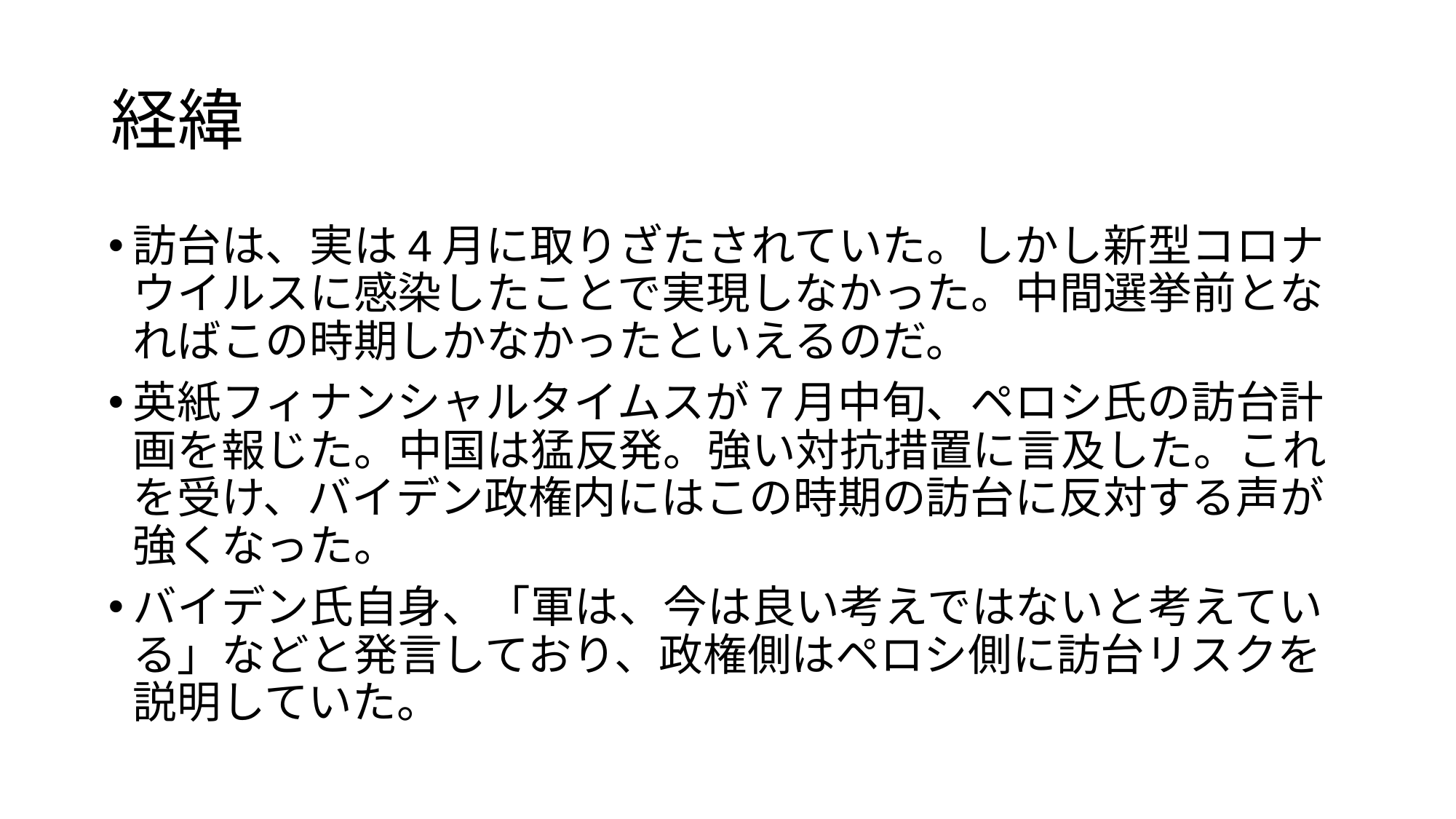

# 経緯
訪台は、実は4月に取りざたされていた。しかし新型コロナウイルスに感染したことで実現しなかった。中間選挙前となればこの時期しかなかったといえるのだ。
英紙フィナンシャルタイムスが7月中旬、ペロシ氏の訪台計画を報じた。中国は猛反発。強い対抗措置に言及した。これを受け、バイデン政権内にはこの時期の訪台に反対する声が強くなった。
バイデン氏自身、「軍は、今は良い考えではないと考えている」などと発言しており、政権側はペロシ側に訪台リスクを説明していた。